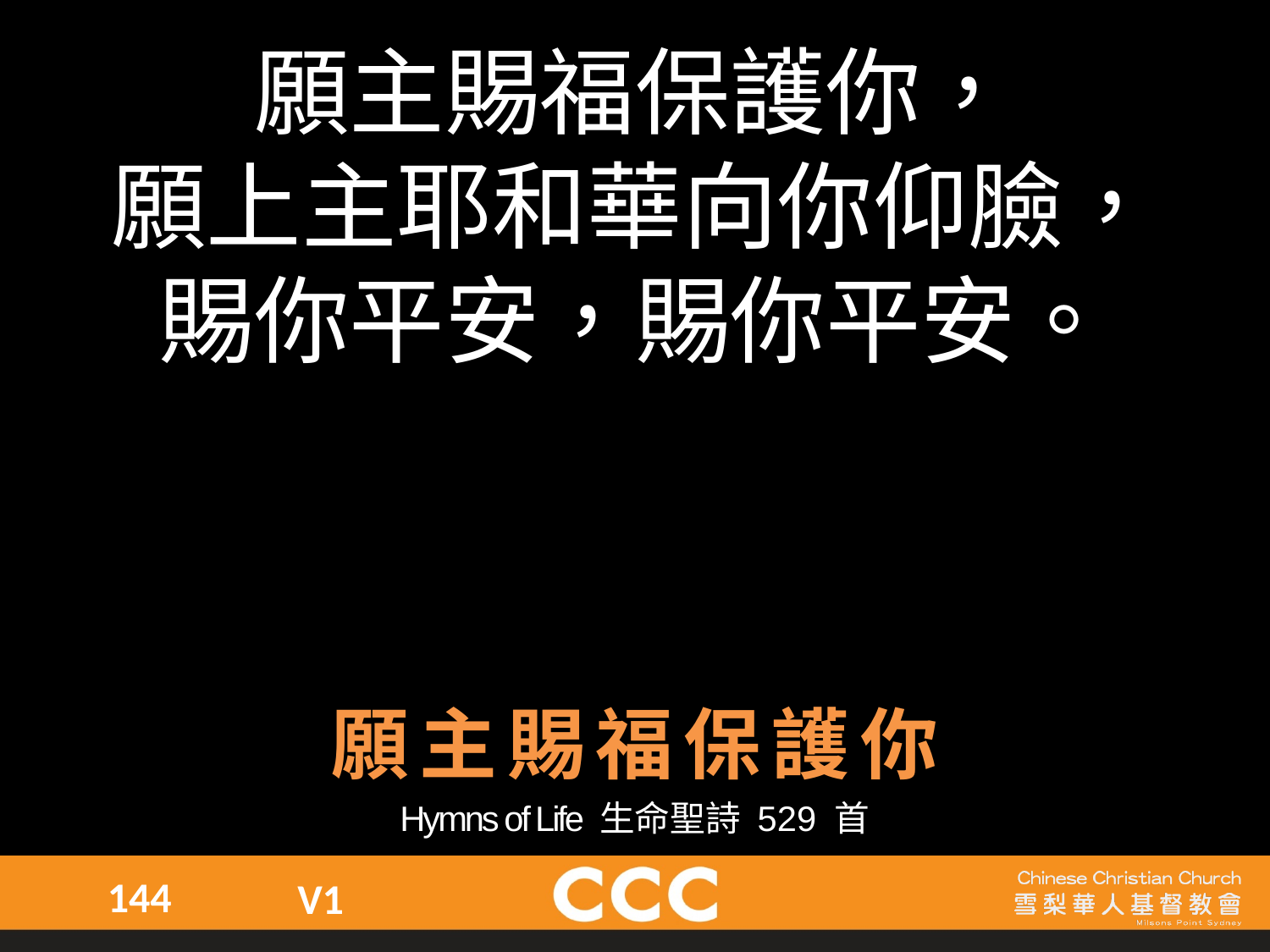

願主賜福保護你，
願上主耶和華向你仰臉，
賜你平安，賜你平安。
願主賜福保護你
Hymns of Life 生命聖詩 529 首
144
V1